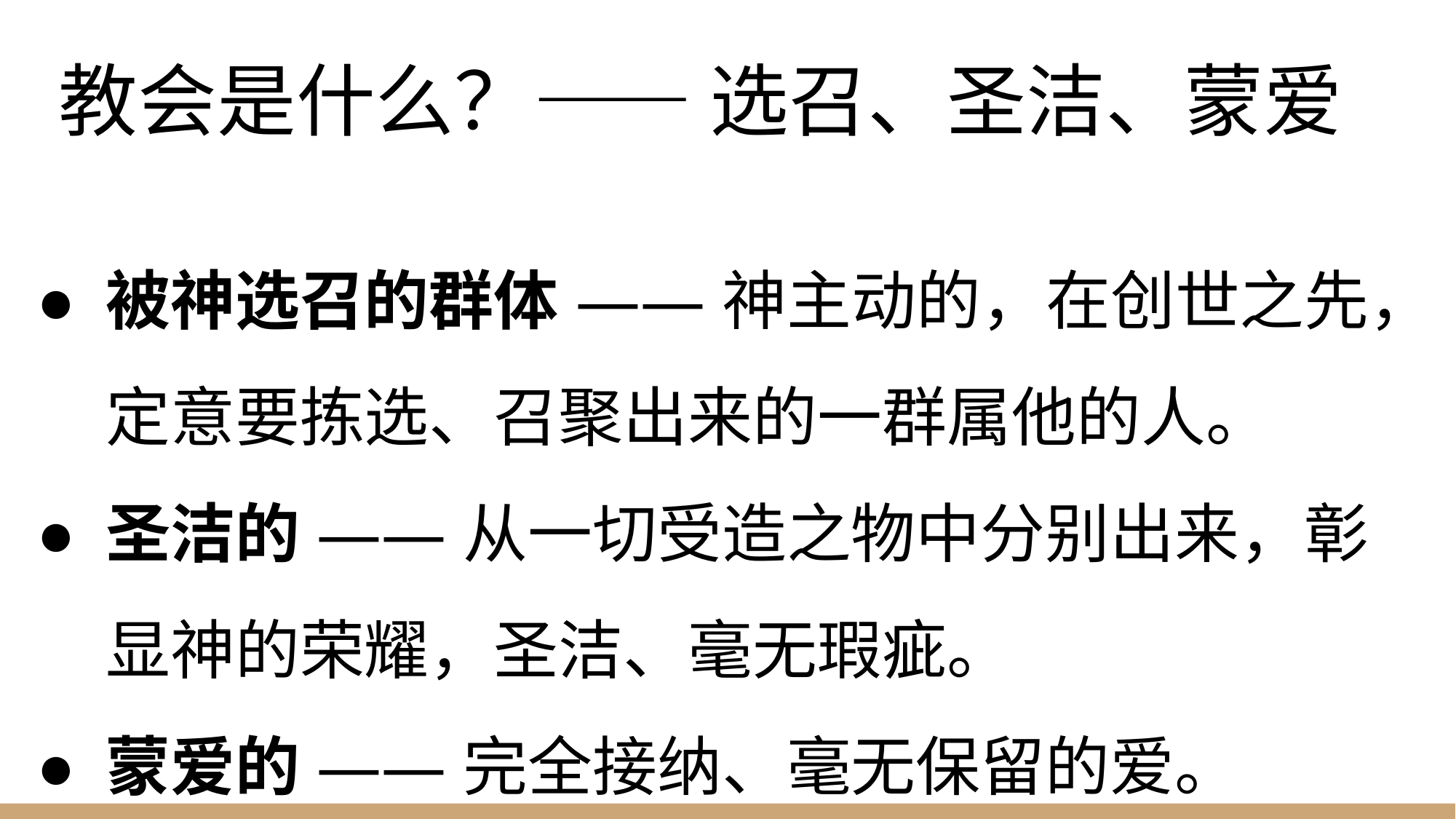

# 教会是什么？—— 选召、圣洁、蒙爱
被神选召的群体 —— 神主动的，在创世之先，定意要拣选、召聚出来的一群属他的人。
圣洁的 —— 从一切受造之物中分别出来，彰显神的荣耀，圣洁、毫无瑕疵。
蒙爱的 —— 完全接纳、毫无保留的爱。